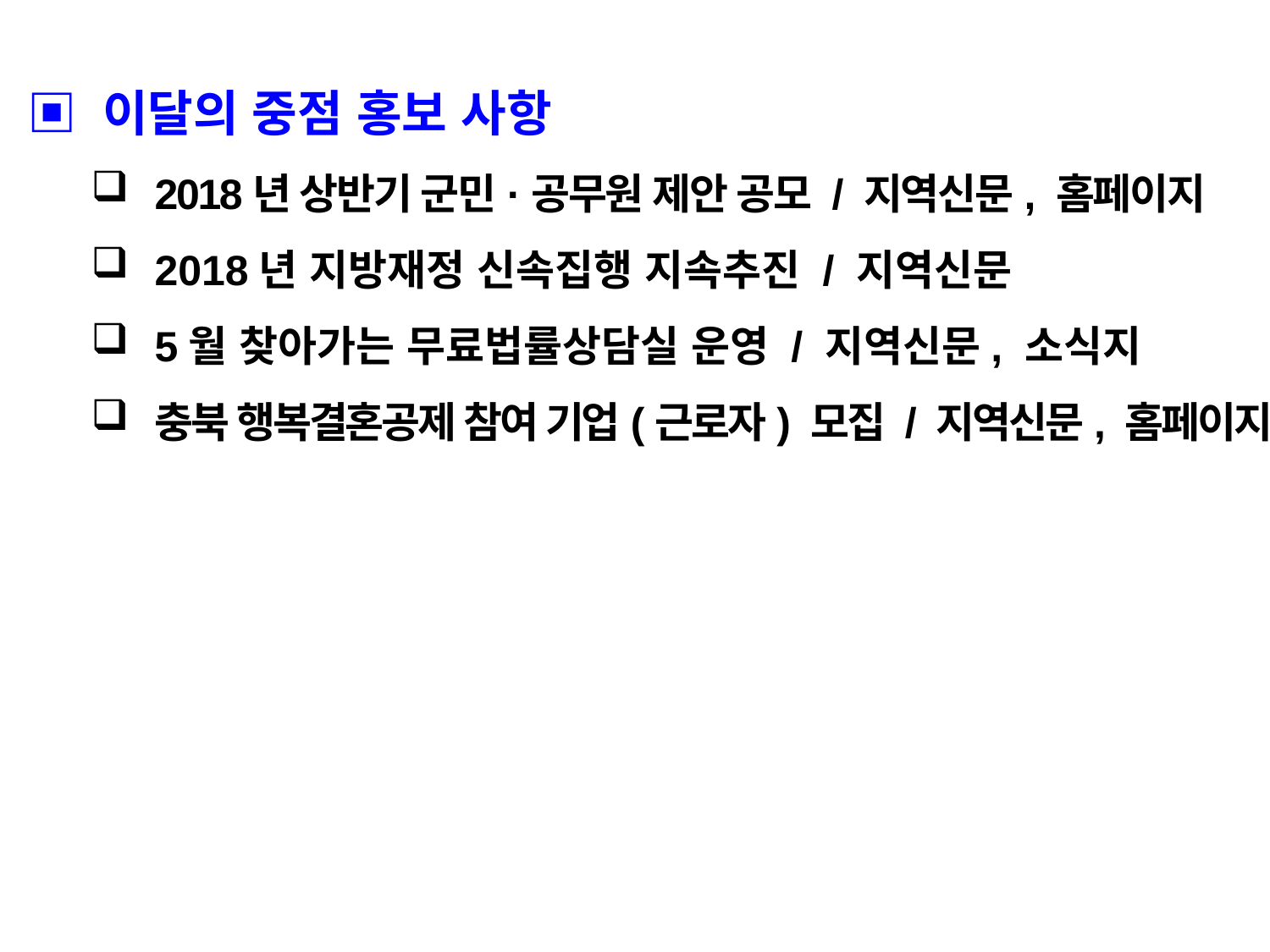

▣ 이달의 중점 홍보 사항
2018년 상반기 군민·공무원 제안 공모 / 지역신문, 홈페이지
2018년 지방재정 신속집행 지속추진 / 지역신문
5월 찾아가는 무료법률상담실 운영 / 지역신문, 소식지
충북 행복결혼공제 참여 기업(근로자) 모집 / 지역신문, 홈페이지